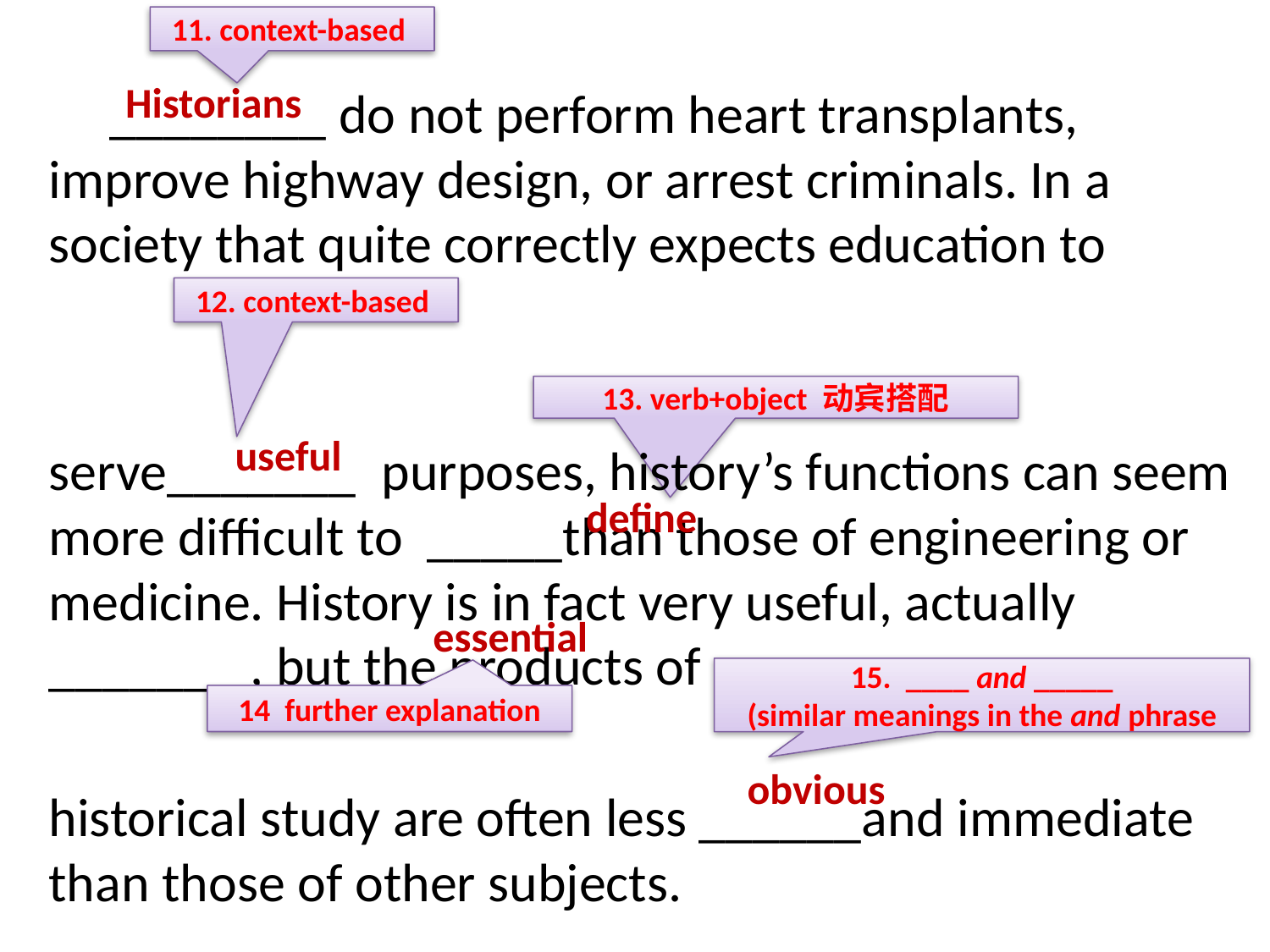

________ do not perform heart transplants, improve highway design, or arrest criminals. In a society that quite correctly expects education to

serve_______  purposes, history’s functions can seem more difficult to  _____than those of engineering or medicine. History is in fact very useful, actually _______ , but the products of

historical study are often less ______and immediate than those of other subjects.

11. context-based
Historians
12. context-based
13. verb+object 动宾搭配
useful
define
essential
15.  ____ and _____
(similar meanings in the and phrase
14  further explanation
obvious